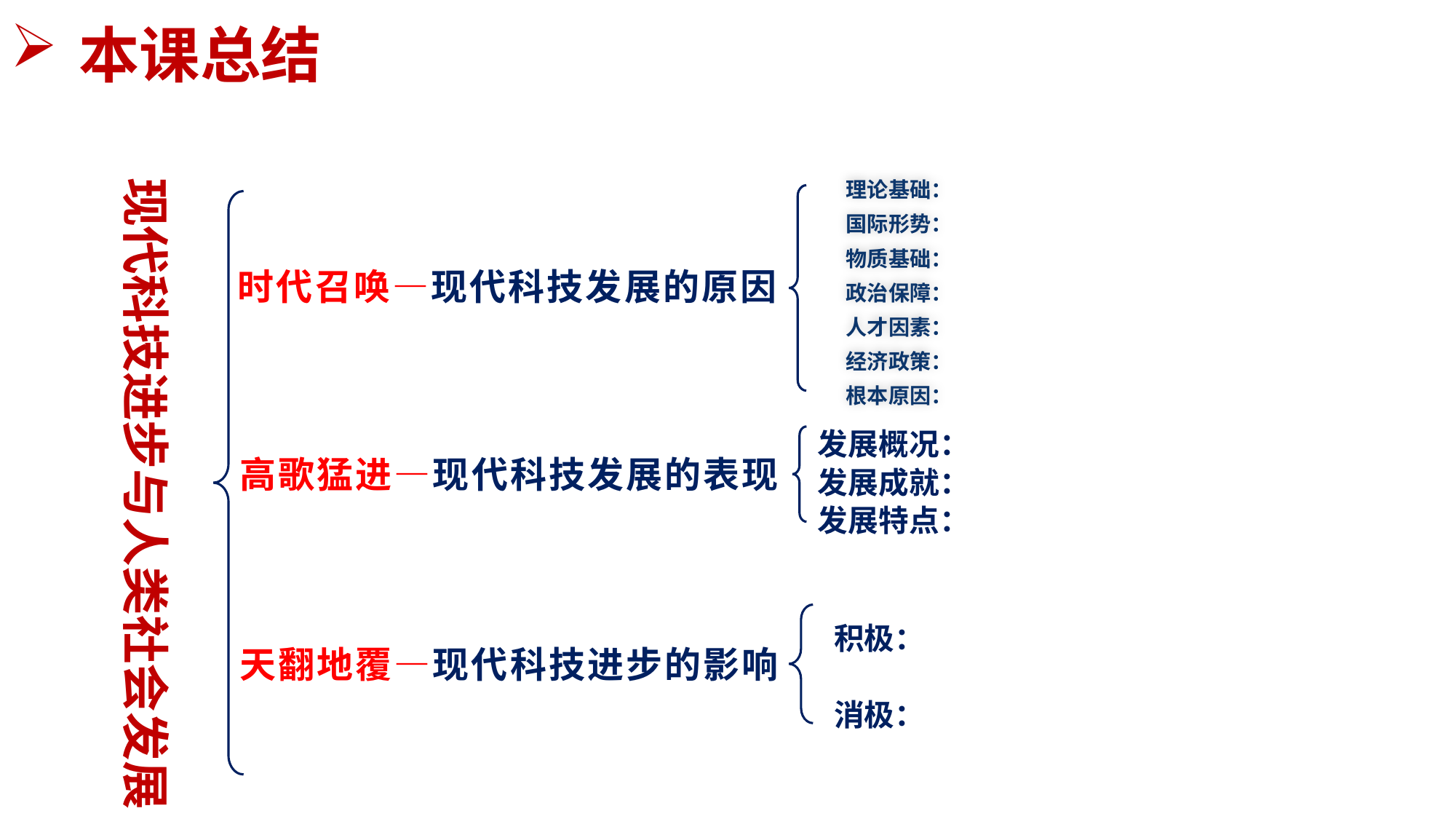

本课总结
现代科技进步与人类社会发展
理论基础：
国际形势：
物质基础：
政治保障：
人才因素：
经济政策：
根本原因：

时代召唤—现代科技发展的原因
发展概况：
发展成就：
发展特点：

高歌猛进—现代科技发展的表现

积极：

消极：
天翻地覆—现代科技进步的影响